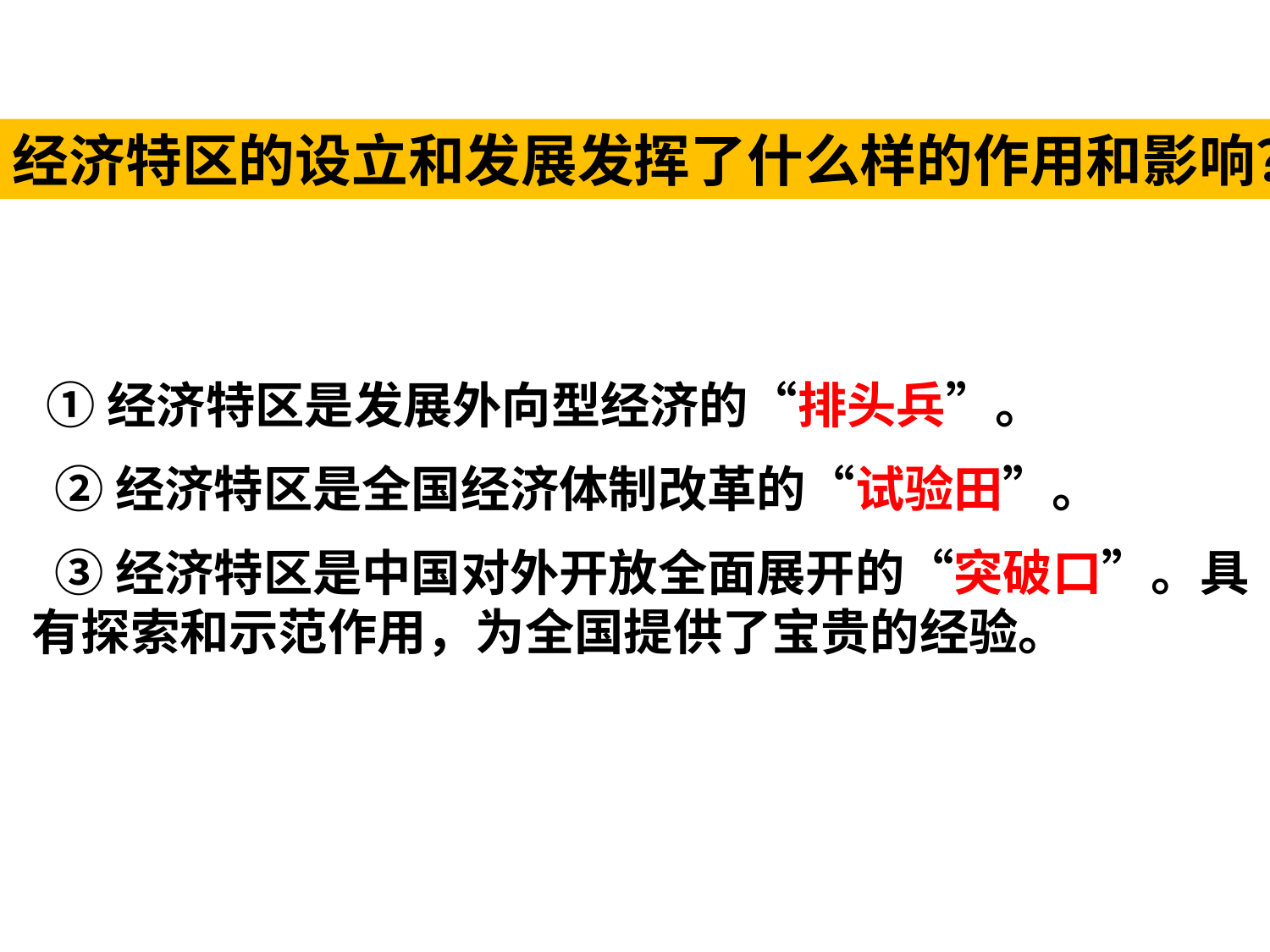

经济特区的设立和发展发挥了什么样的作用和影响？
  ①经济特区是发展外向型经济的“排头兵”。
  ②经济特区是全国经济体制改革的“试验田”。
  ③经济特区是中国对外开放全面展开的“突破口”。具有探索和示范作用，为全国提供了宝贵的经验。